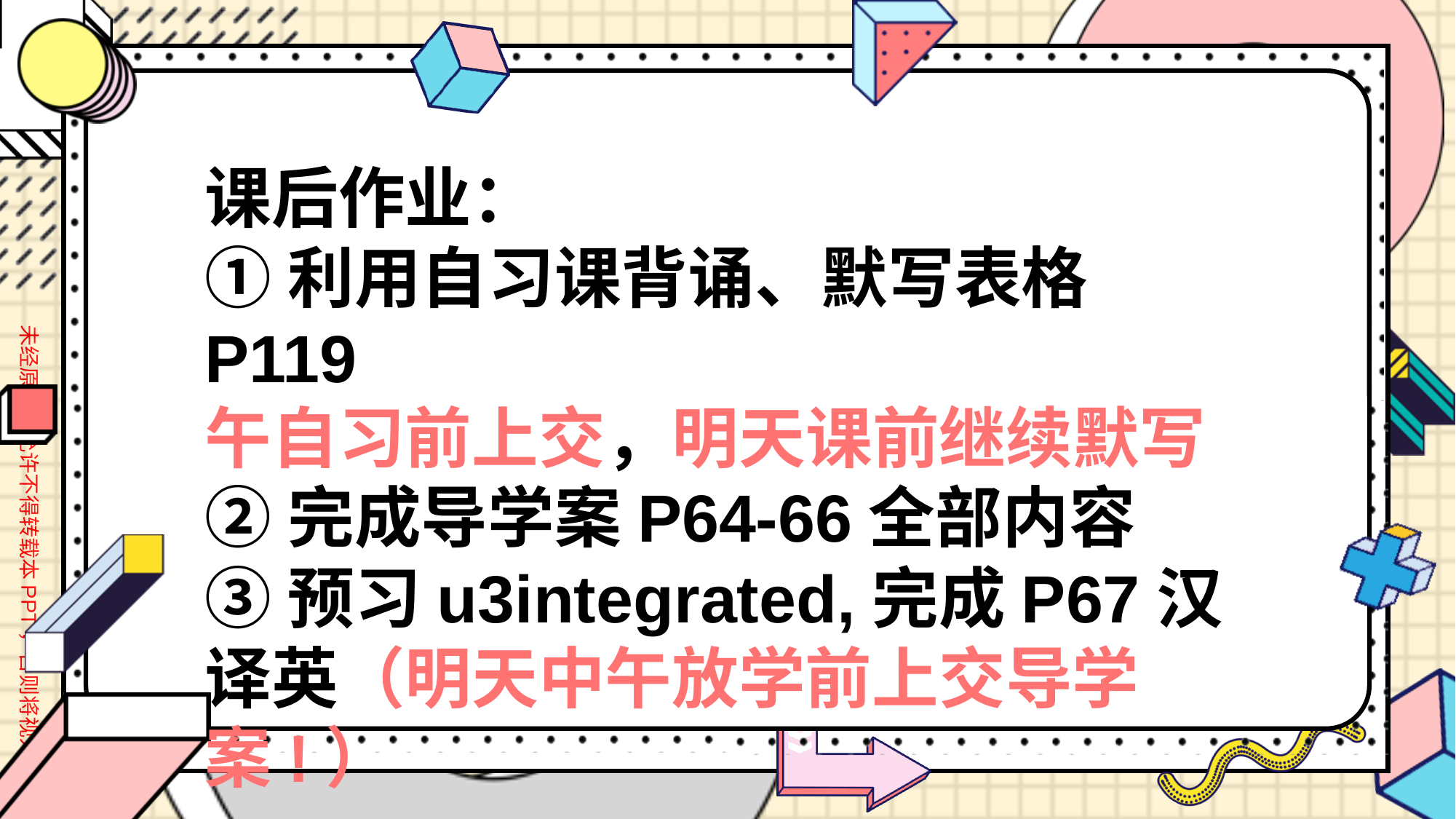

课后作业：
①利用自习课背诵、默写表格P119
午自习前上交，明天课前继续默写
②完成导学案P64-66全部内容
③预习u3integrated,完成P67汉译英（明天中午放学前上交导学案!）